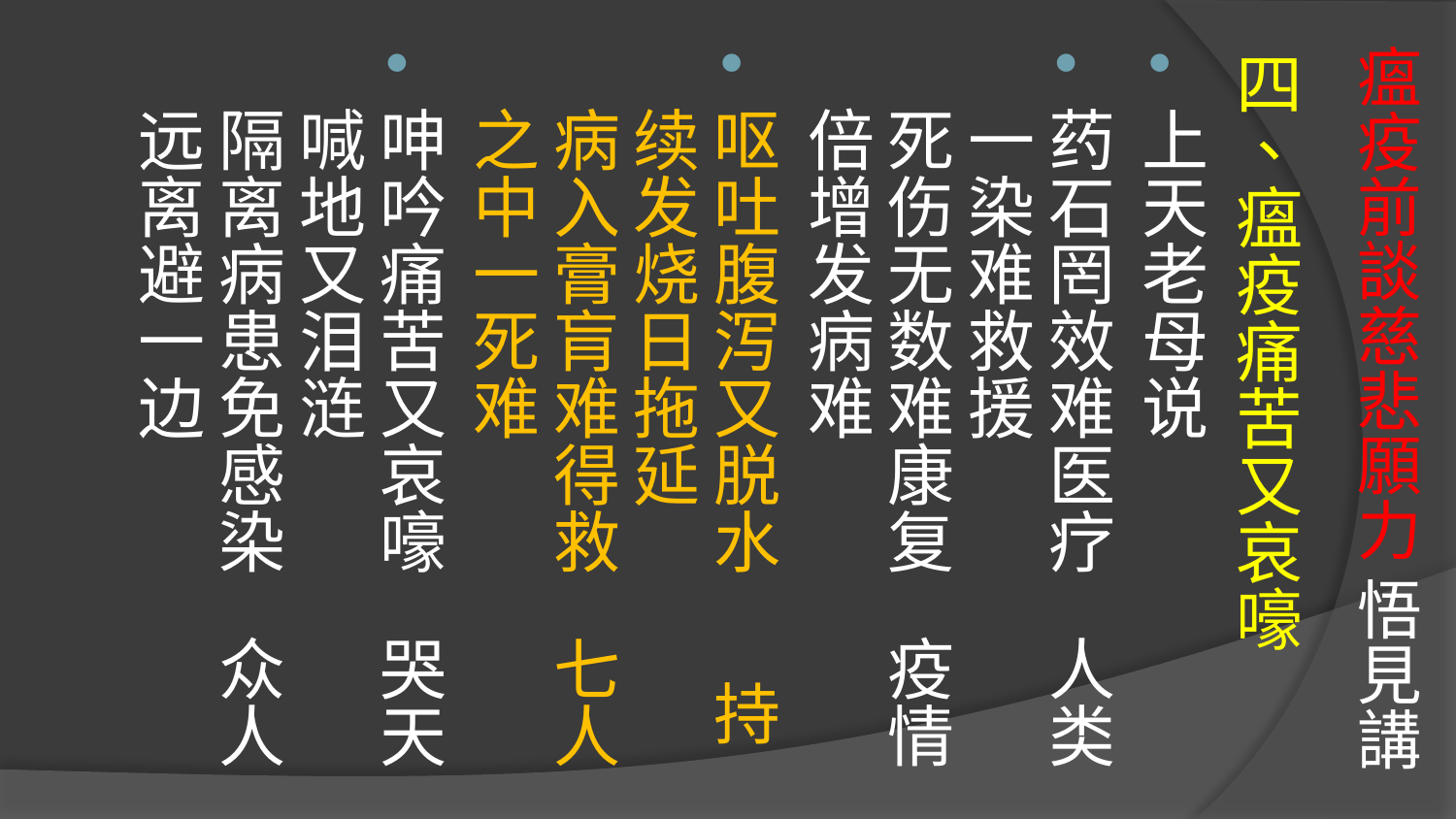

# 瘟疫前談慈悲願力 悟見講
四、瘟疫痛苦又哀嚎
上天老母说
药石罔效难医疗    人类一染难救援
死伤无数难康复    疫情倍增发病难
呕吐腹泻又脱水       持续发烧日拖延
病入膏肓难得救    七人之中一死难
呻吟痛苦又哀嚎    哭天喊地又泪涟
隔离病患免感染    众人远离避一边